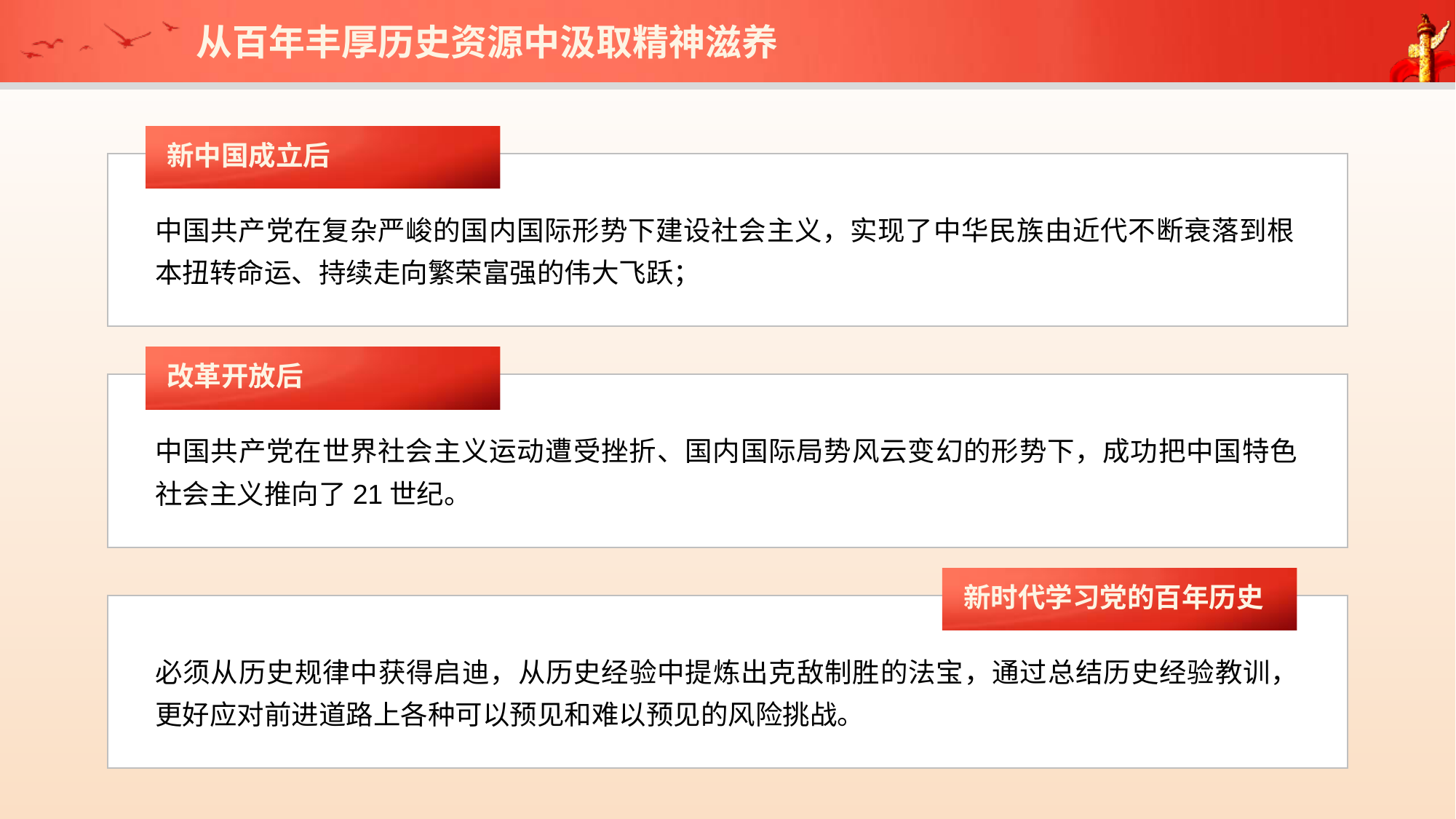

从百年丰厚历史资源中汲取精神滋养

新中国成立后

中国共产党在复杂严峻的国内国际形势下建设社会主义，实现了中华民族由近代不断衰落到根本扭转命运、持续走向繁荣富强的伟大飞跃；

改革开放后

中国共产党在世界社会主义运动遭受挫折、国内国际局势风云变幻的形势下，成功把中国特色社会主义推向了21世纪。

新时代学习党的百年历史

必须从历史规律中获得启迪，从历史经验中提炼出克敌制胜的法宝，通过总结历史经验教训，更好应对前进道路上各种可以预见和难以预见的风险挑战。